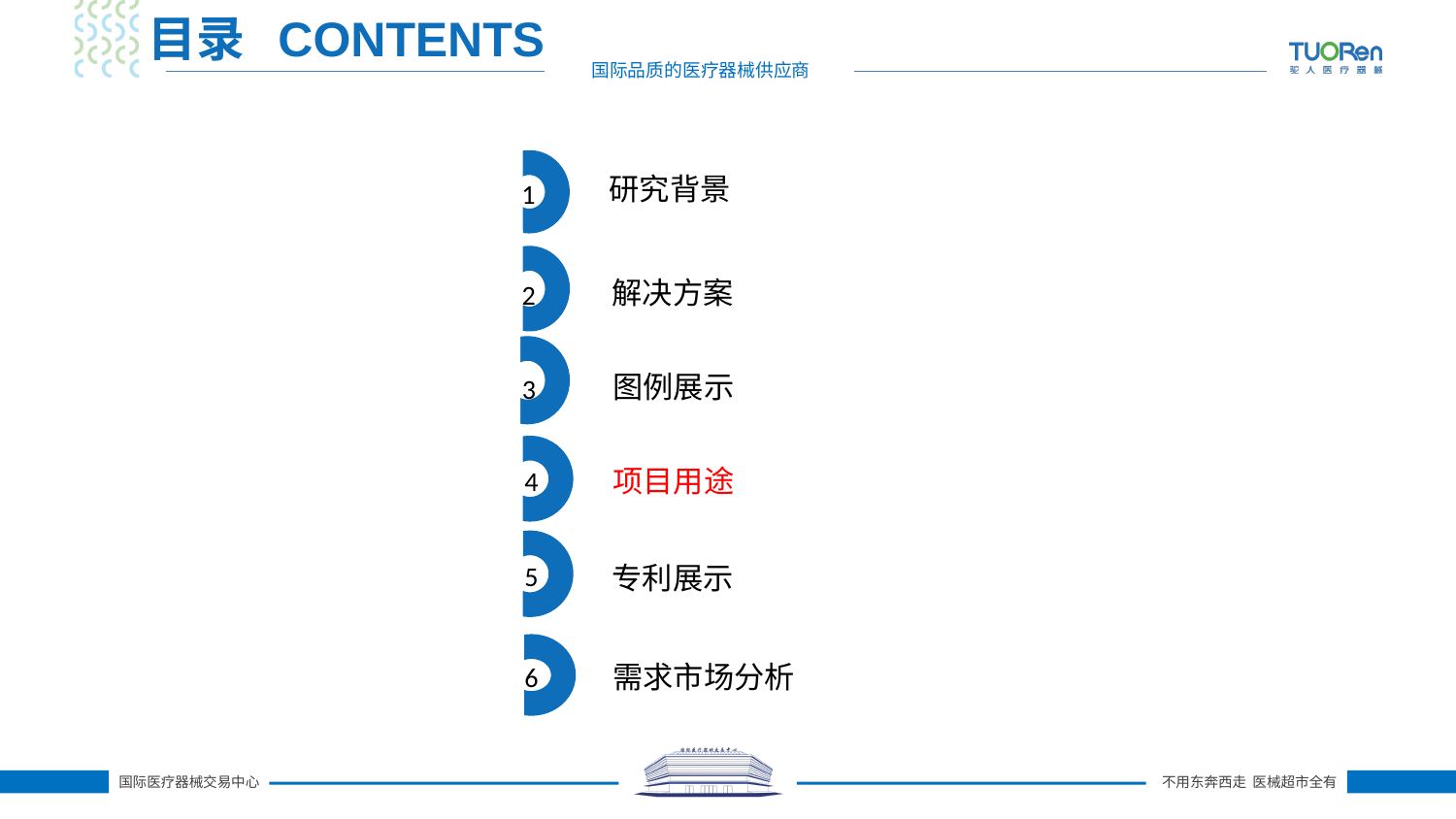

目录  CONTENTS

研究背景
 1

解决方案
 2

图例展示
 3

项目用途
 4

专利展示
 5

需求市场分析
 6